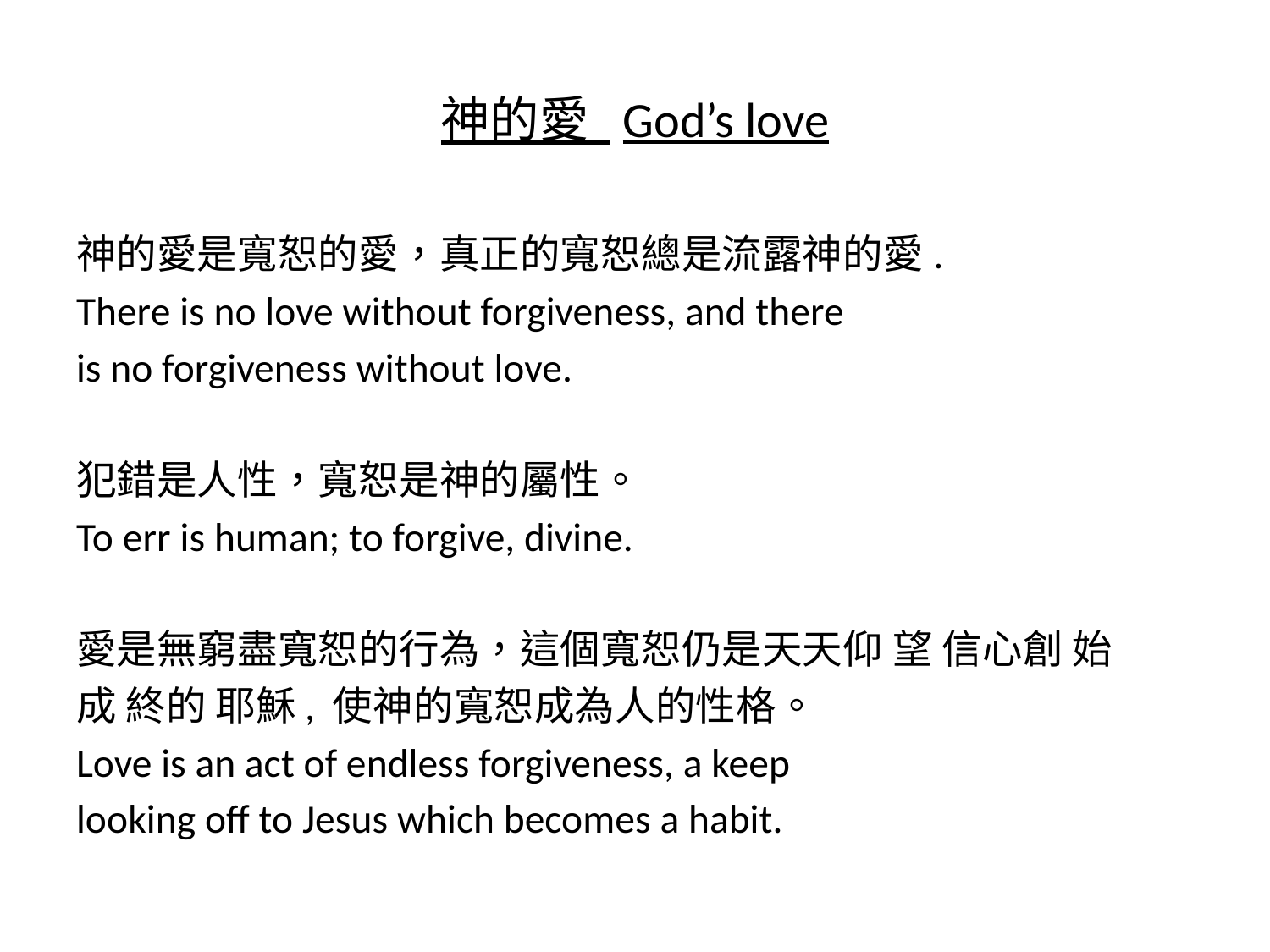

# 神的愛  God’s love
神的愛是寬恕的愛，真正的寬恕總是流露神的愛.
There is no love without forgiveness, and there
is no forgiveness without love.

犯錯是人性，寬恕是神的屬性。
To err is human; to forgive, divine.

愛是無窮盡寬恕的行為，這個寬恕仍是天天仰 望 信心創 始
成 終的 耶穌, 使神的寬恕成為人的性格。
Love is an act of endless forgiveness, a keep
looking off to Jesus which becomes a habit.